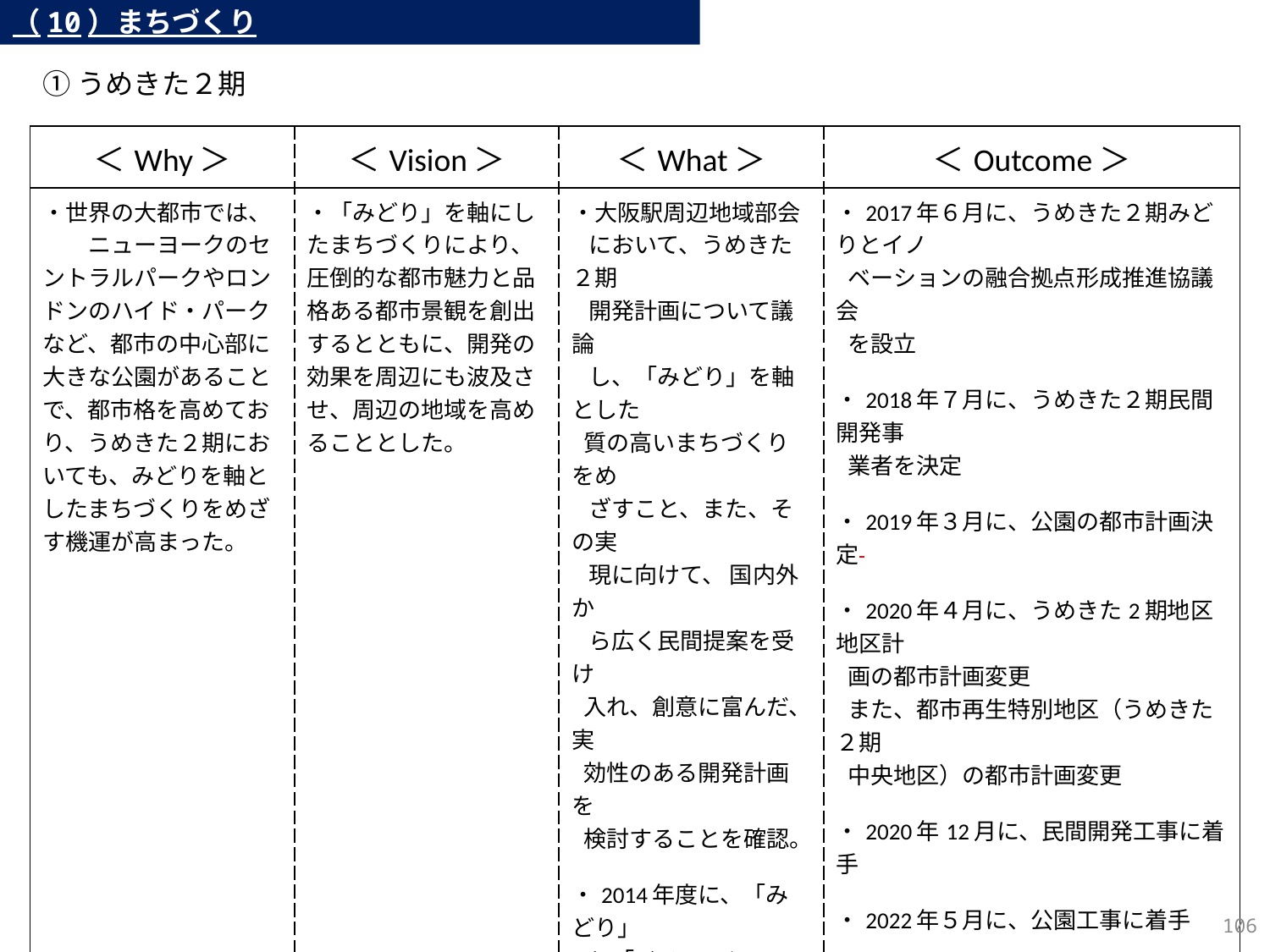

（10）まちづくり
①うめきた２期
| ＜Why＞ | ＜Vision＞ | ＜What＞ | ＜Outcome＞ |
| --- | --- | --- | --- |
| ・世界の大都市では、　　ニューヨークのセントラルパークやロンドンのハイド・パークなど、都市の中心部に大きな公園があることで、都市格を高めており、うめきた２期においても、みどりを軸としたまちづくりをめざす機運が高まった。 | ・「みどり」を軸にしたまちづくりにより、圧倒的な都市魅力と品格ある都市景観を創出するとともに、開発の効果を周辺にも波及させ、周辺の地域を高めることとした。 | ・大阪駅周辺地域部会 において、うめきた２期 開発計画について議論 し、「みどり」を軸とした 質の高いまちづくりをめ ざすこと、また、その実 現に向けて、 国内外か ら広く民間提案を受け 入れ、創意に富んだ、実 効性のある開発計画を 検討することを確認。 ・2014年度に、「みどり」 と「イノベーション」の融 合拠点を目標とする「う めきた２期区域まちづく りの方針」を決定。 ・2021年４月の副首都推 進本部会議にて、広域 的な拠点開発について 府市での関与を確認し、 2021年11月に、「大阪都 市計画局」を設置し、府 市で連携した取組みを 推進。 | ・2017年６月に、うめきた２期みどりとイノ　　 ベーションの融合拠点形成推進協議会 を設立 ・2018年７月に、うめきた２期民間開発事　 業者を決定 ・2019年３月に、公園の都市計画決定 ・2020年４月に、うめきた2期地区地区計 画の都市計画変更 また、都市再生特別地区（うめきた２期 中央地区）の都市計画変更 ・2020年12月に、民間開発工事に着手 ・2022年５月に、公園工事に着手 ・2022年９月に、一般社団法人うめきた 未来イノベーション機構を設立 |
106